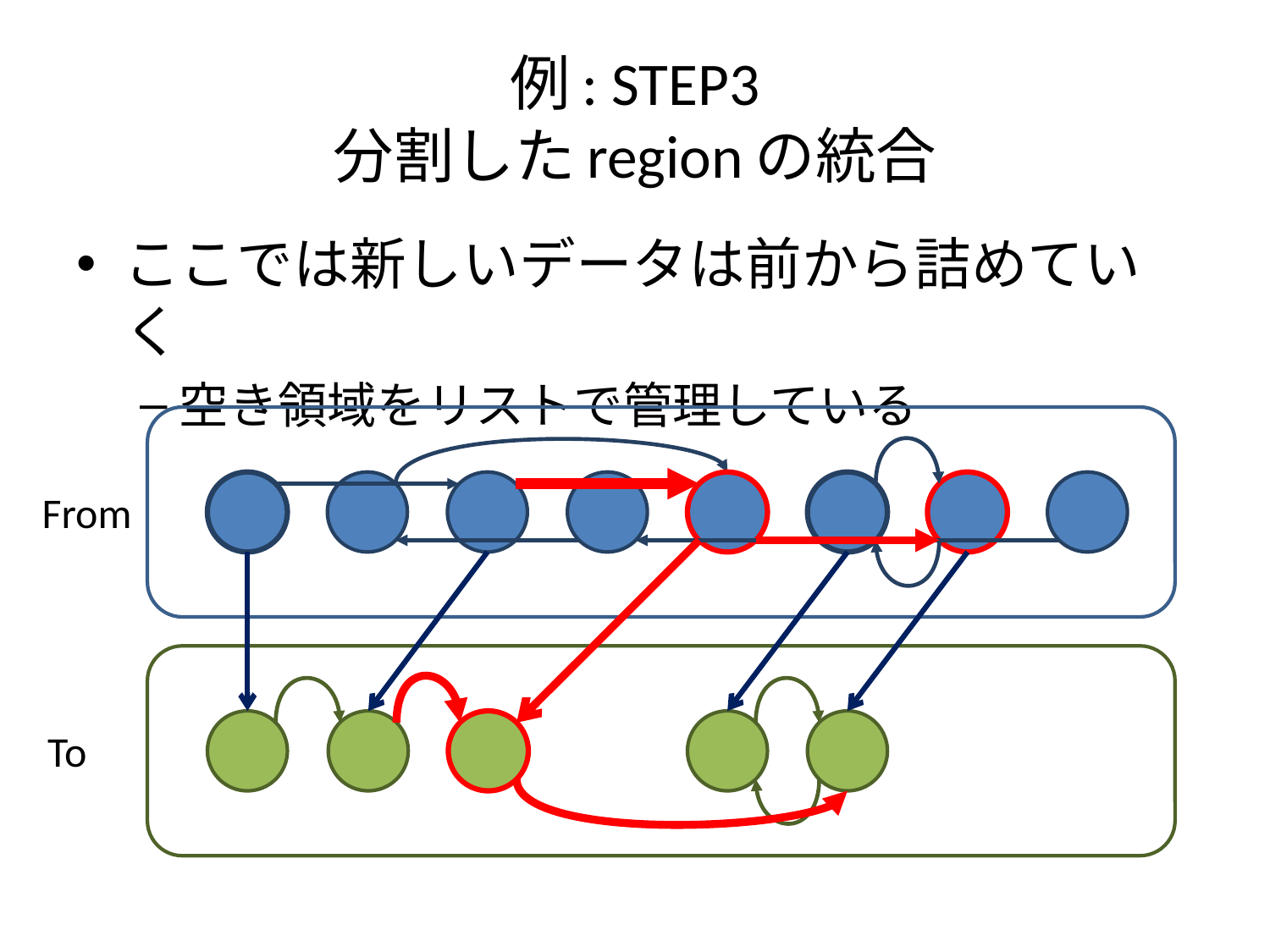

# 例: STEP3 分割したregionの統合
ここでは新しいデータは前から詰めていく
空き領域をリストで管理している

From

To